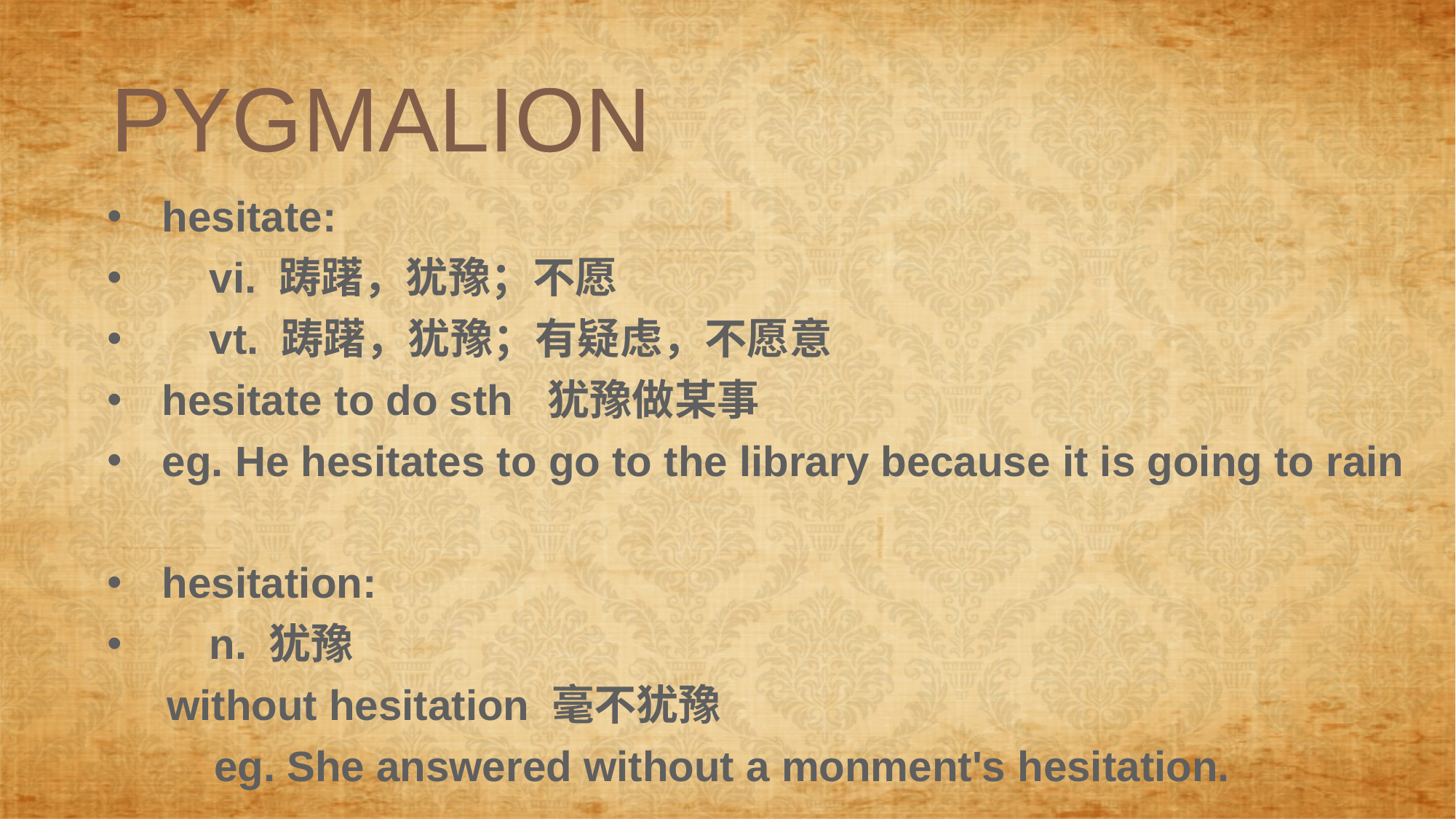

PYGMALION
hesitate:
    vi. 踌躇，犹豫；不愿
    vt. 踌躇，犹豫；有疑虑，不愿意
hesitate to do sth  犹豫做某事
eg. He hesitates to go to the library because it is going to rain

hesitation:
    n. 犹豫
     without hesitation 毫不犹豫
         eg. She answered without a monment's hesitation.